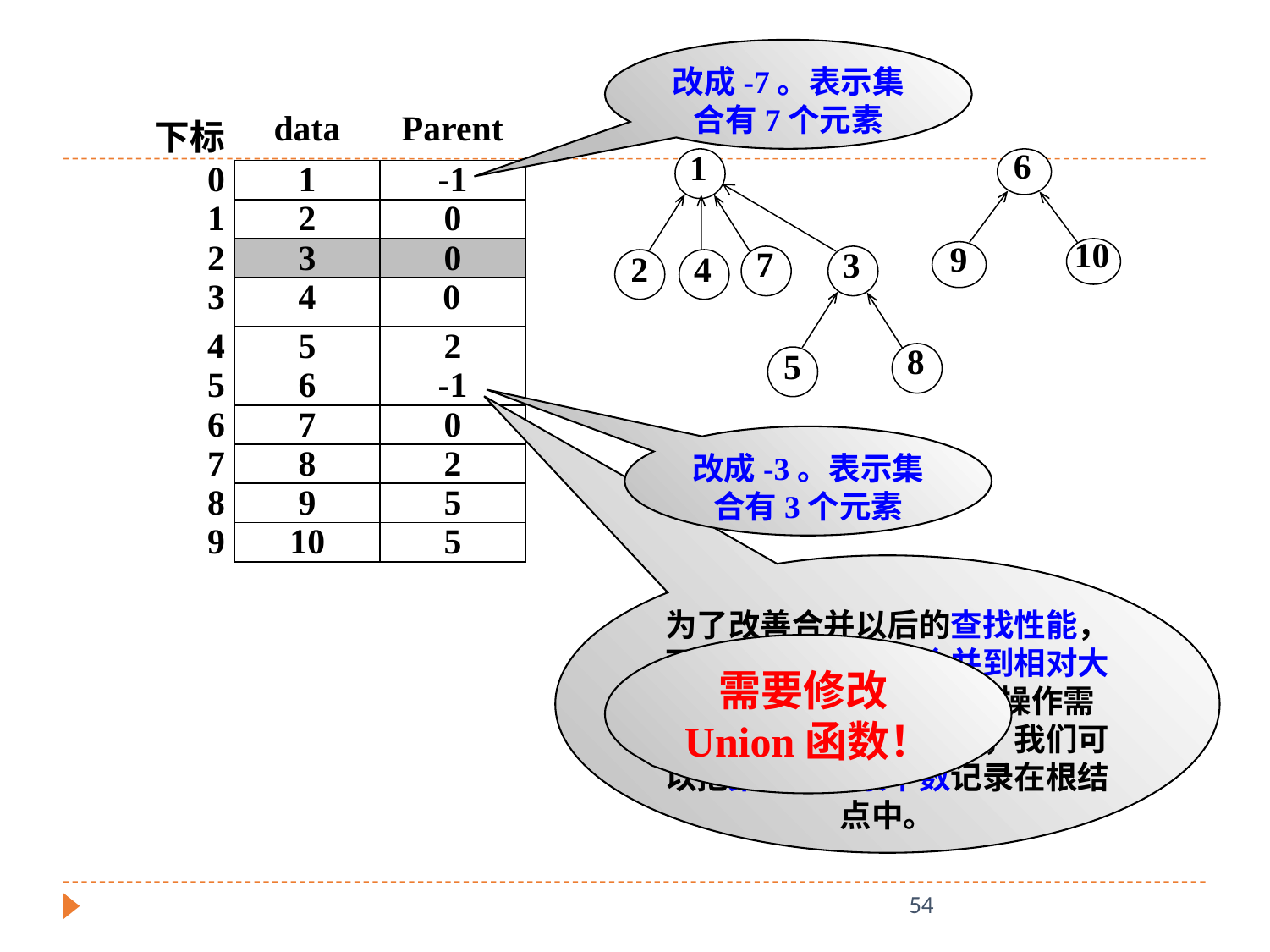

改成-7。表示集合有7个元素
| 下标 | data | Parent |
| --- | --- | --- |
| 0 | 1 | -1 |
| 1 | 2 | 0 |
| 2 | 3 | 0 |
| 3 | 4 | 0 |
| 4 | 5 | 2 |
| 5 | 6 | -1 |
| 6 | 7 | 0 |
| 7 | 8 | 2 |
| 8 | 9 | 5 |
| 9 | 10 | 5 |
1

7

2
4
3

8

5
6

10

9
改成-3。表示集合有3个元素
为了改善合并以后的查找性能，可以采用小的集合合并到相对大的集合中。为此Union操作需要知道各个集合的大小，我们可以把集合的元素个数记录在根结点中。
需要修改Union函数！
54